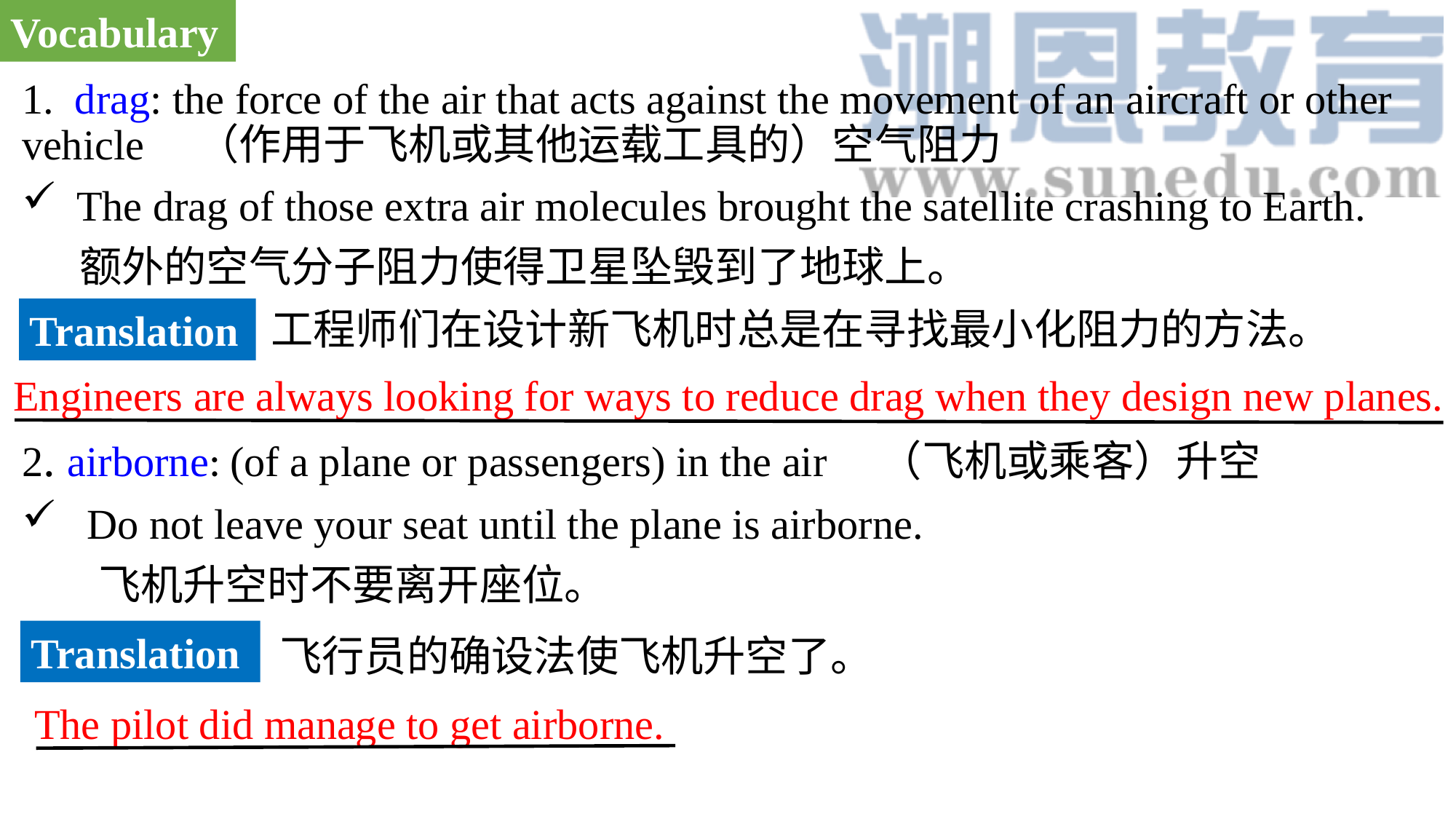

Vocabulary
1.  drag: the force of the air that acts against the movement of an aircraft or other vehicle    （作用于飞机或其他运载工具的）空气阻力
The drag of those extra air molecules brought the satellite crashing to Earth.
     额外的空气分子阻力使得卫星坠毁到了地球上。

2. airborne: (of a plane or passengers) in the air    （飞机或乘客）升空
 Do not leave your seat until the plane is airborne.
       飞机升空时不要离开座位。
工程师们在设计新飞机时总是在寻找最小化阻力的方法。
Translation
Engineers are always looking for ways to reduce drag when they design new planes.
Translation
飞行员的确设法使飞机升空了。
The pilot did manage to get airborne.